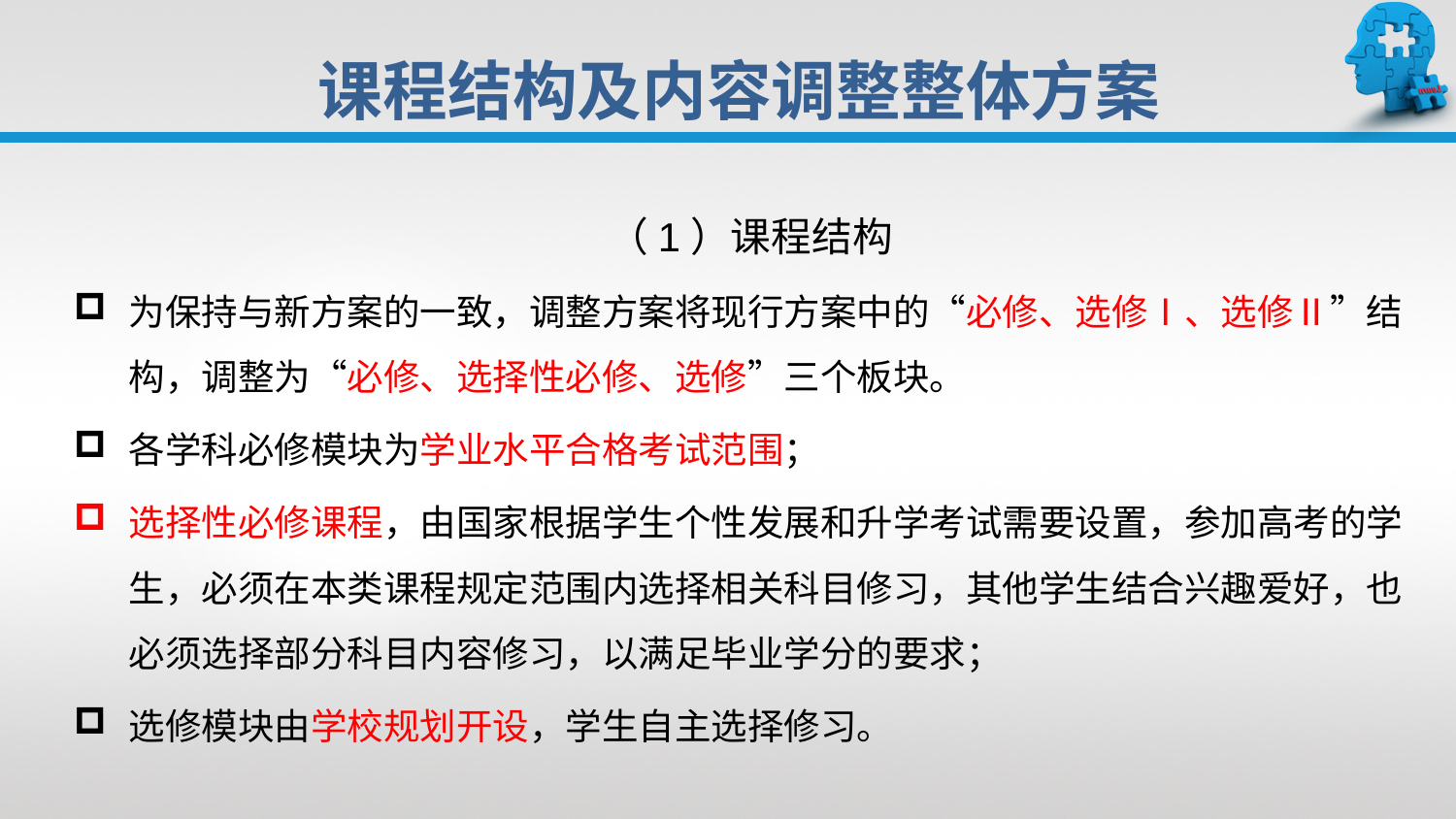

课程结构及内容调整整体方案
（1）课程结构
为保持与新方案的一致，调整方案将现行方案中的“必修、选修Ⅰ、选修Ⅱ”结构，调整为“必修、选择性必修、选修”三个板块。
各学科必修模块为学业水平合格考试范围；
选择性必修课程，由国家根据学生个性发展和升学考试需要设置，参加高考的学生，必须在本类课程规定范围内选择相关科目修习，其他学生结合兴趣爱好，也必须选择部分科目内容修习，以满足毕业学分的要求；
选修模块由学校规划开设，学生自主选择修习。